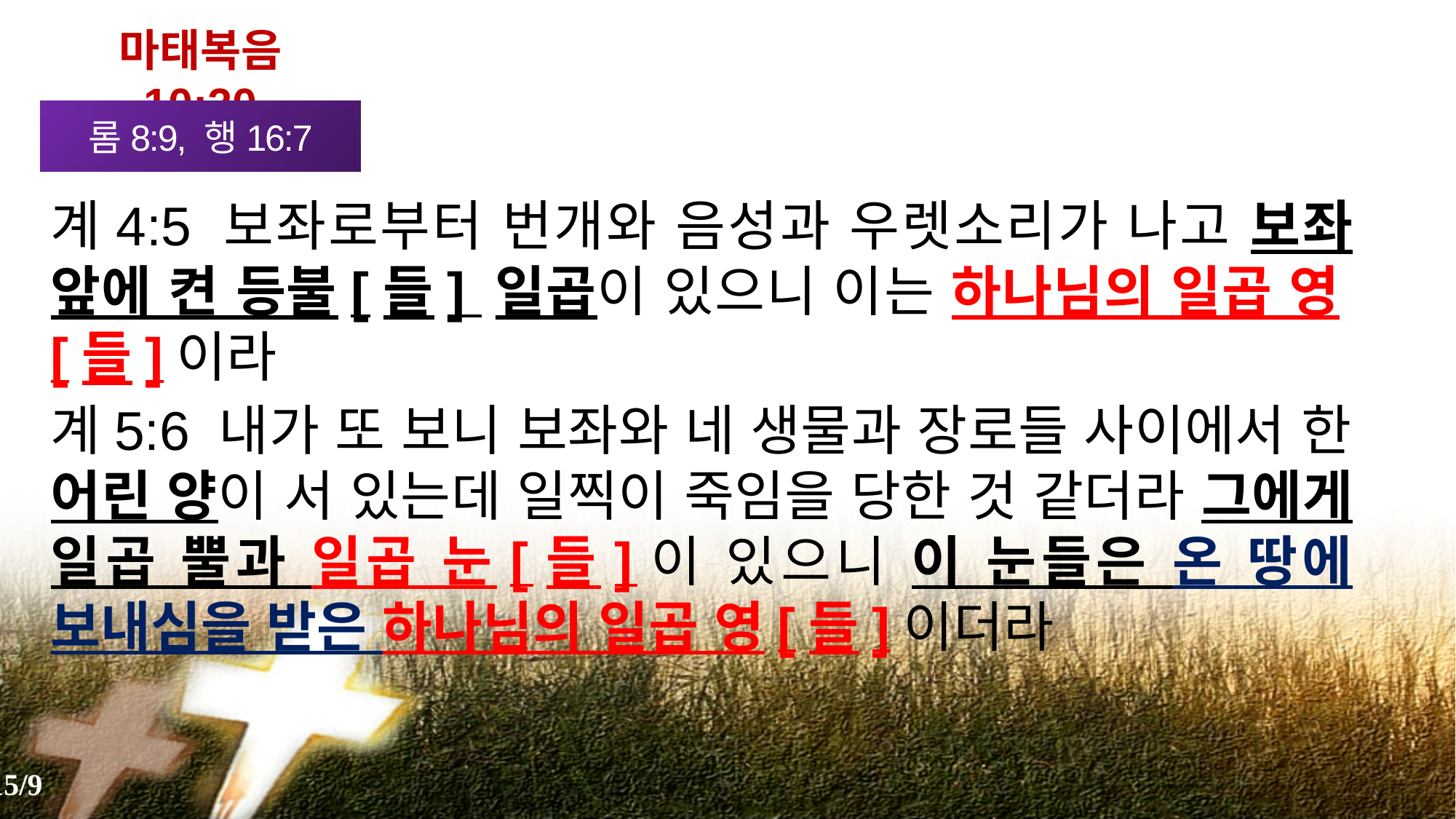

마태복음 10:20

롬8:9, 행16:7
계4:5 보좌로부터 번개와 음성과 우렛소리가 나고 보좌 앞에 켠 등불[들] 일곱이 있으니 이는 하나님의 일곱 영[들]이라
계5:6 내가 또 보니 보좌와 네 생물과 장로들 사이에서 한 어린 양이 서 있는데 일찍이 죽임을 당한 것 같더라 그에게 일곱 뿔과 일곱 눈[들]이 있으니 이 눈들은 온 땅에 보내심을 받은 하나님의 일곱 영[들]이더라